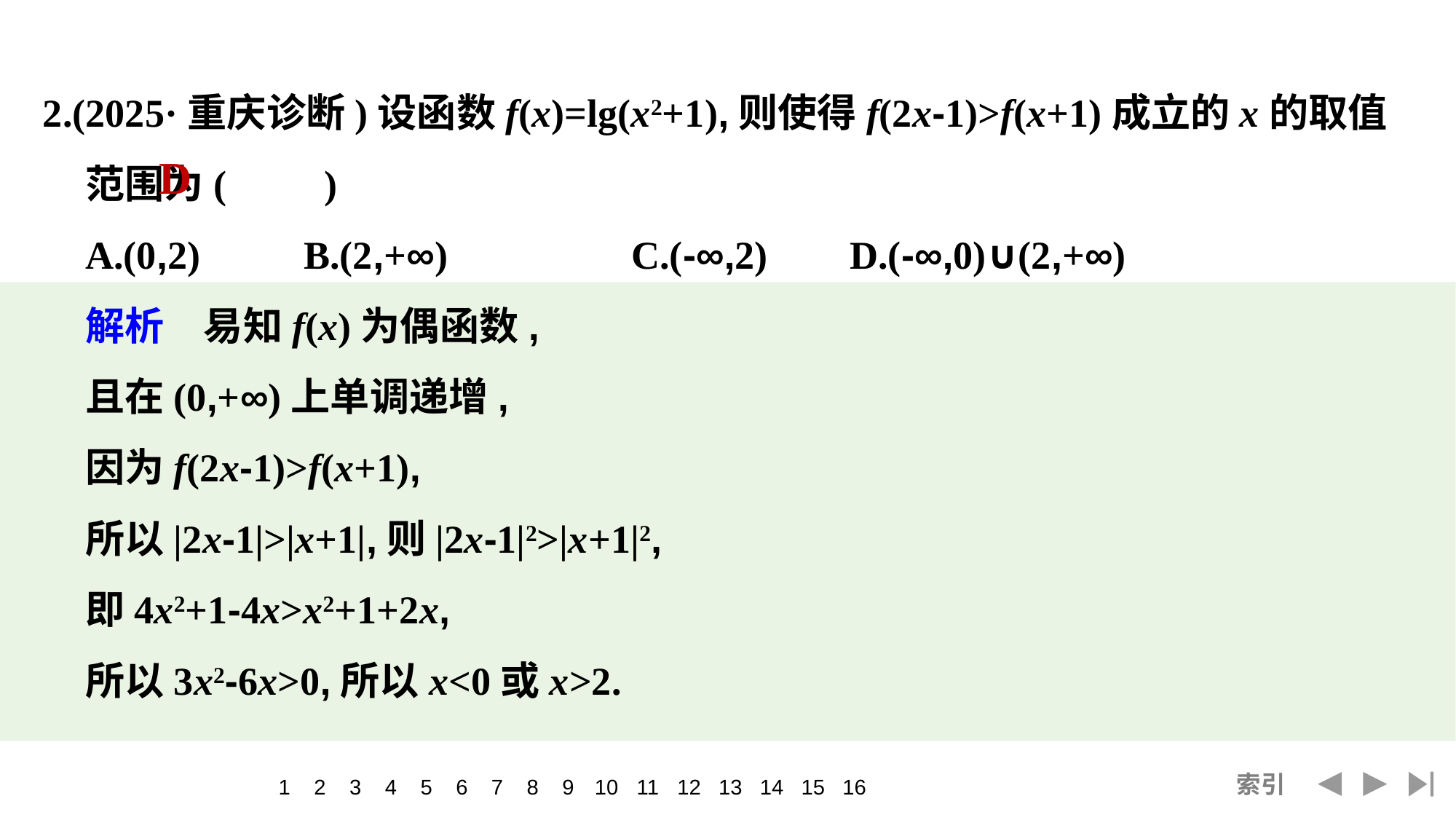

2.(2025·重庆诊断)设函数f(x)=lg(x2+1),则使得f(2x-1)>f(x+1)成立的x的取值范围为(　　)
	A.(0,2)	B.(2,+∞)		C.(-∞,2)	D.(-∞,0)∪(2,+∞)
	解析　易知f(x)为偶函数,
	且在(0,+∞)上单调递增,
	因为f(2x-1)>f(x+1),
	所以|2x-1|>|x+1|,则|2x-1|2>|x+1|2,
	即4x2+1-4x>x2+1+2x,
	所以3x2-6x>0,所以x<0或x>2.
D